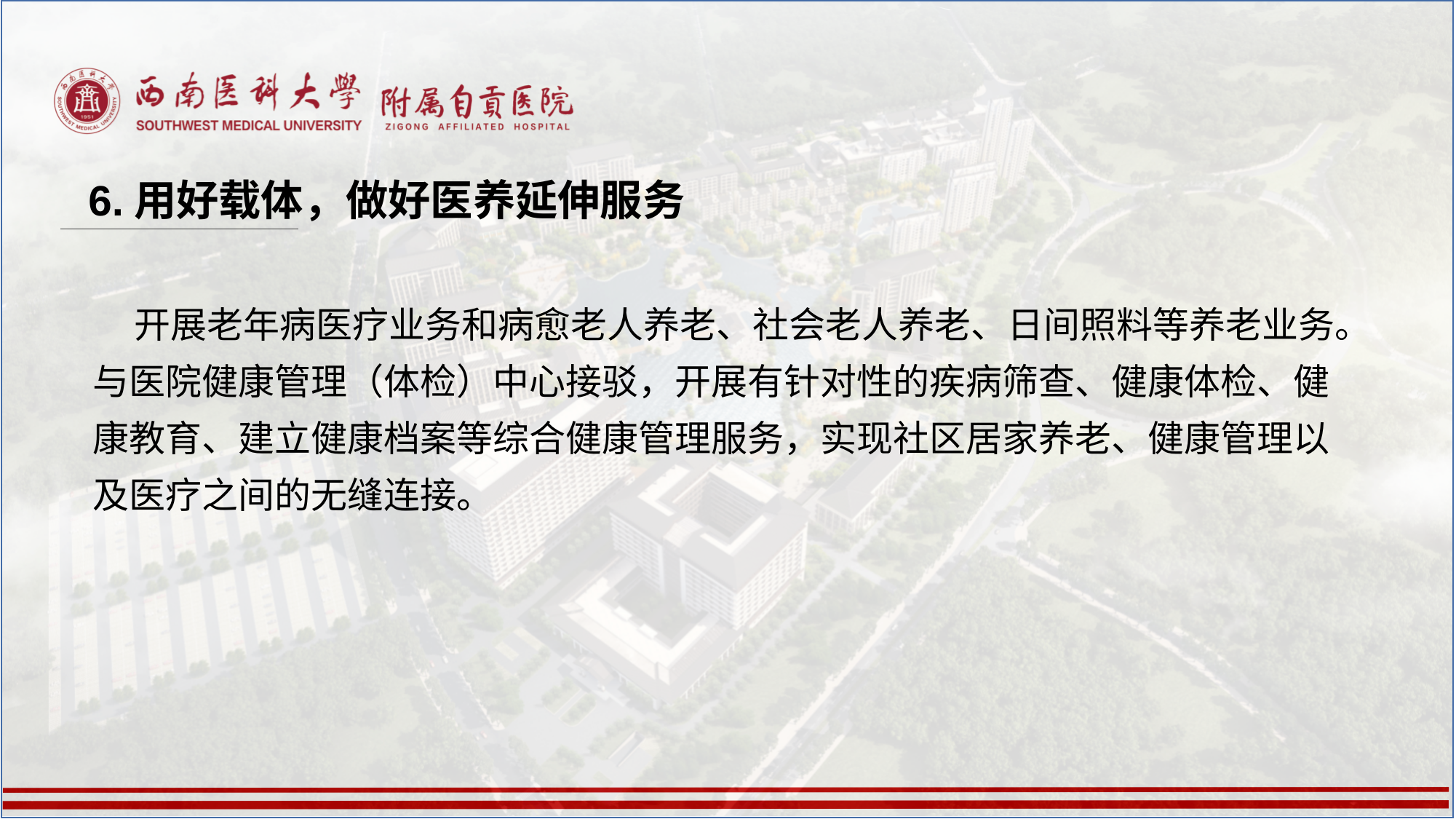

6.用好载体，做好医养延伸服务
    开展老年病医疗业务和病愈老人养老、社会老人养老、日间照料等养老业务。与医院健康管理（体检）中心接驳，开展有针对性的疾病筛查、健康体检、健康教育、建立健康档案等综合健康管理服务，实现社区居家养老、健康管理以及医疗之间的无缝连接。